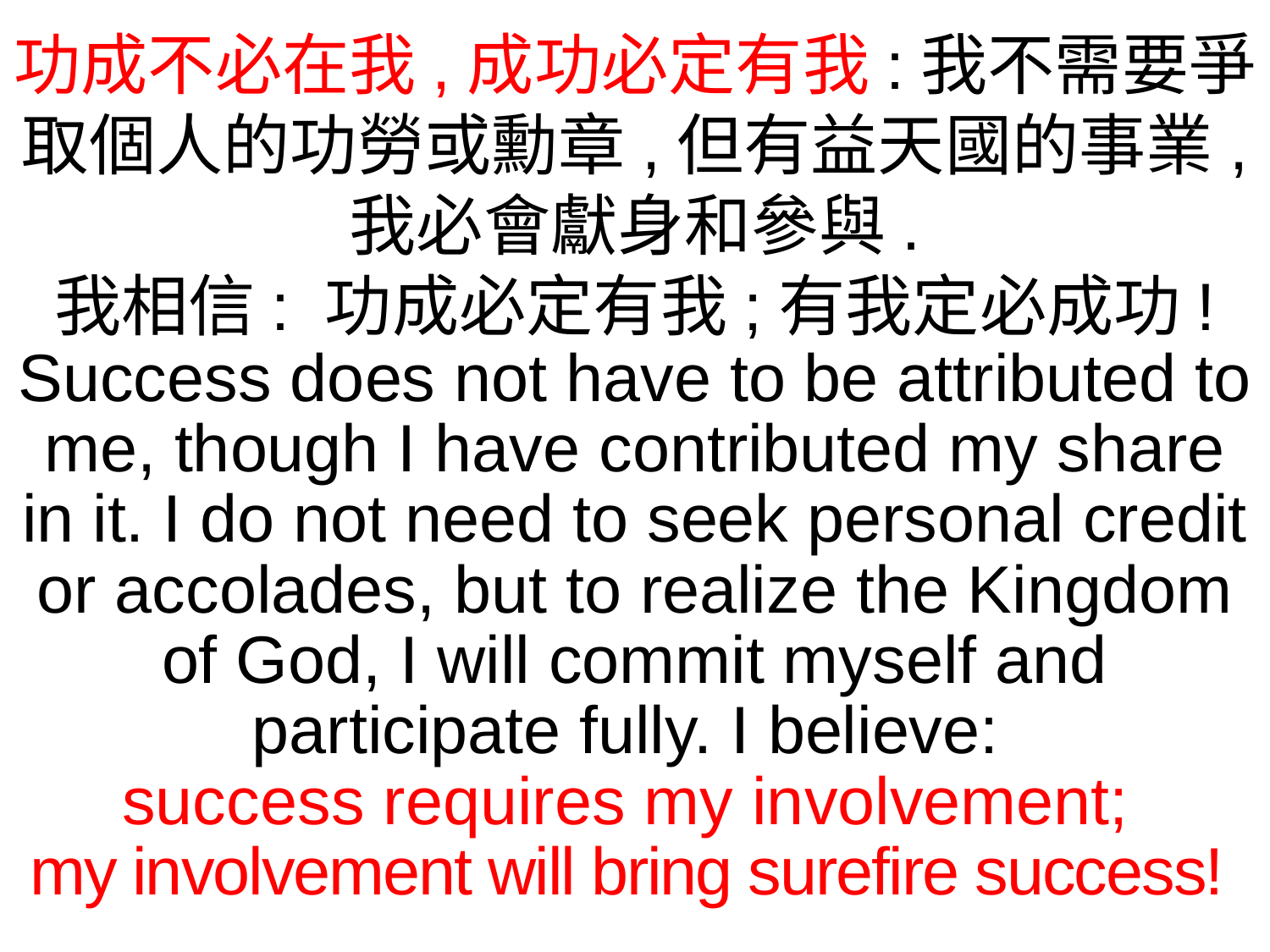

功成不必在我,成功必定有我:我不需要爭取個人的功勞或勳章,但有益天國的事業,
我必會獻身和參與.
我相信: 功成必定有我;有我定必成功!
Success does not have to be attributed to me, though I have contributed my share in it. I do not need to seek personal credit or accolades, but to realize the Kingdom of God, I will commit myself and participate fully. I believe:
success requires my involvement;
my involvement will bring surefire success!